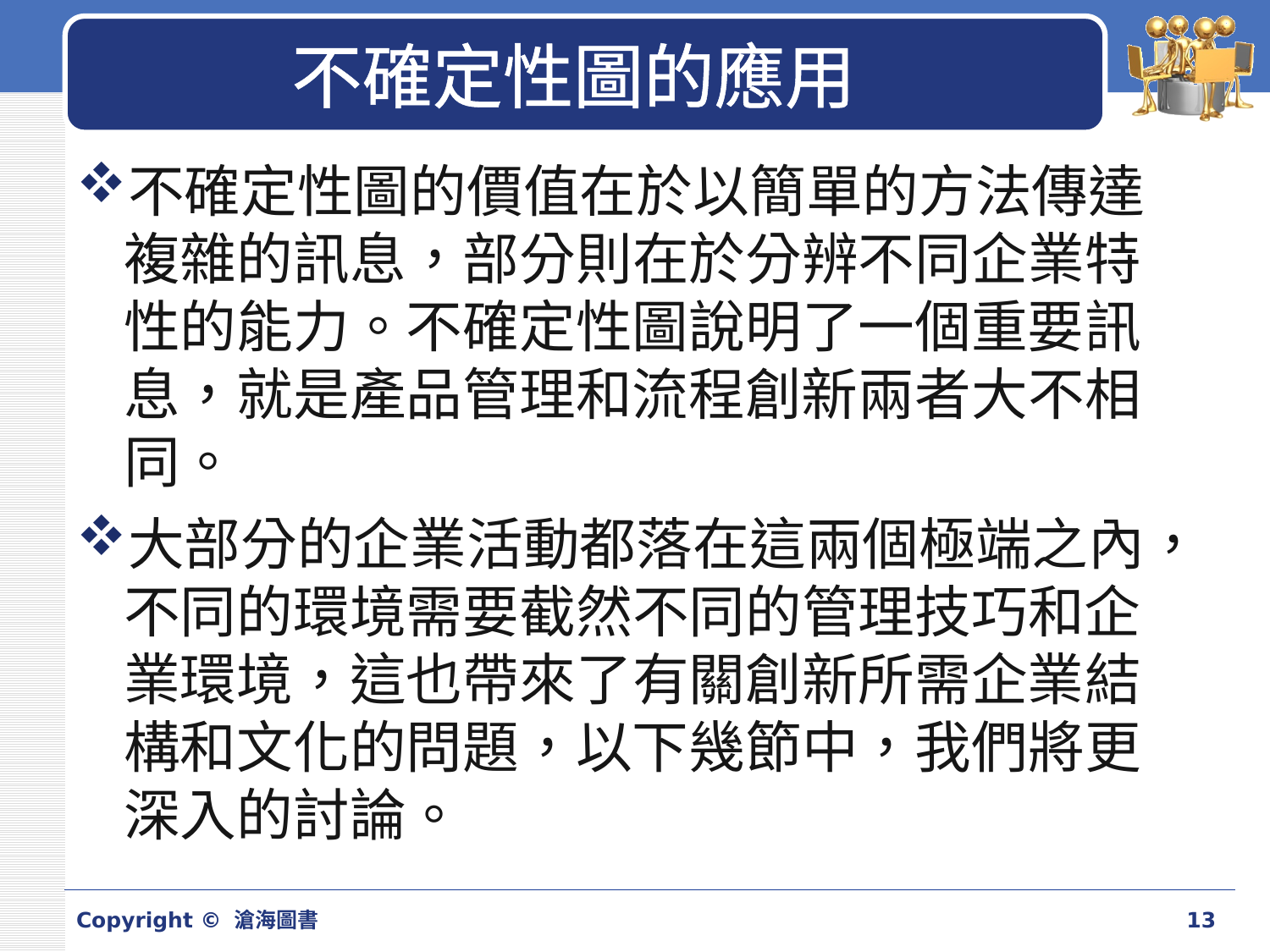

# 不確定性圖的應用
不確定性圖的價值在於以簡單的方法傳達複雜的訊息，部分則在於分辨不同企業特性的能力。不確定性圖說明了一個重要訊息，就是產品管理和流程創新兩者大不相同。
大部分的企業活動都落在這兩個極端之內，不同的環境需要截然不同的管理技巧和企業環境，這也帶來了有關創新所需企業結構和文化的問題，以下幾節中，我們將更深入的討論。
Copyright © 滄海圖書
13